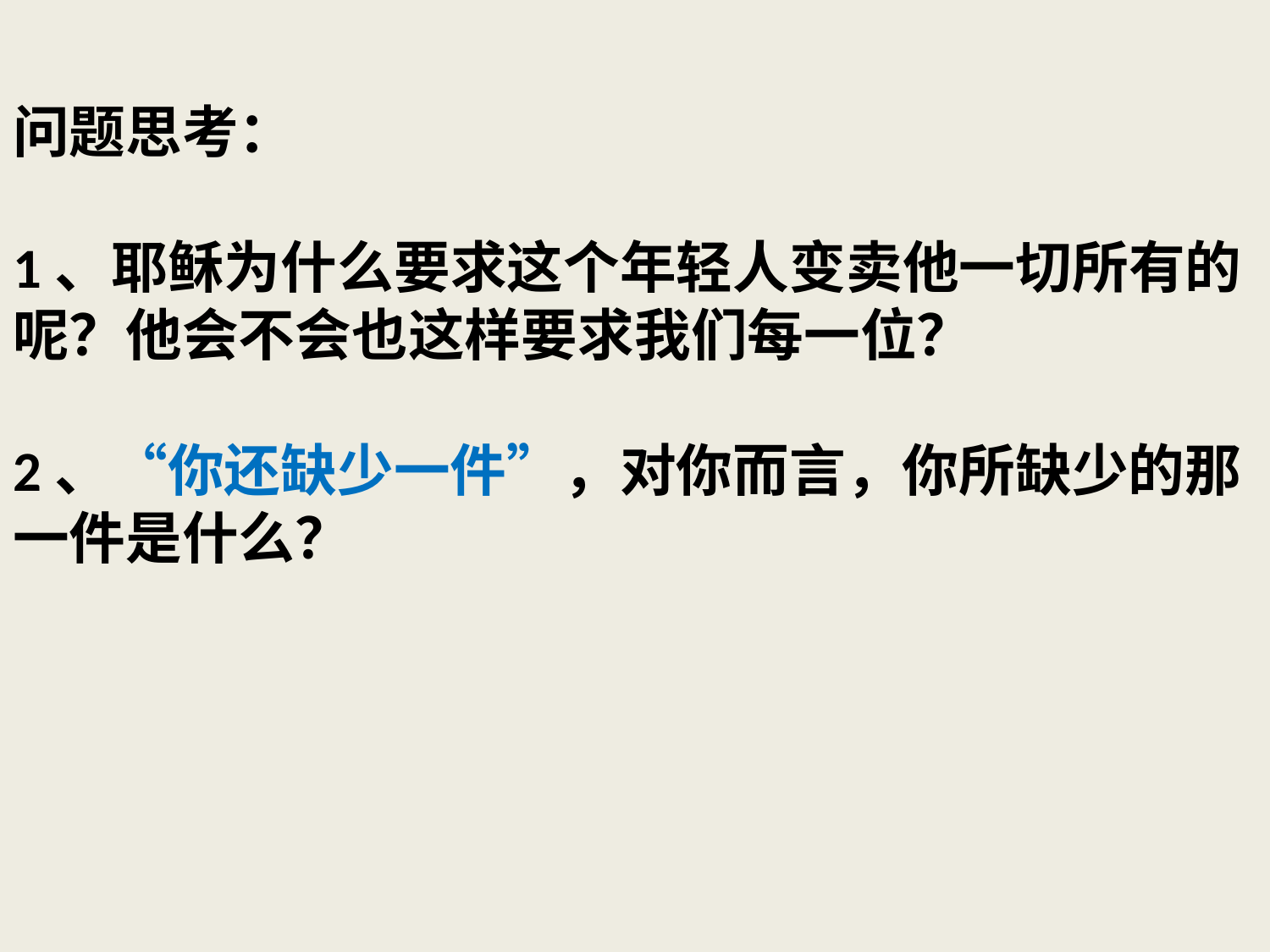

# 问题思考： 1、耶稣为什么要求这个年轻人变卖他一切所有的呢？他会不会也这样要求我们每一位？ 2、“你还缺少一件”，对你而言，你所缺少的那一件是什么？